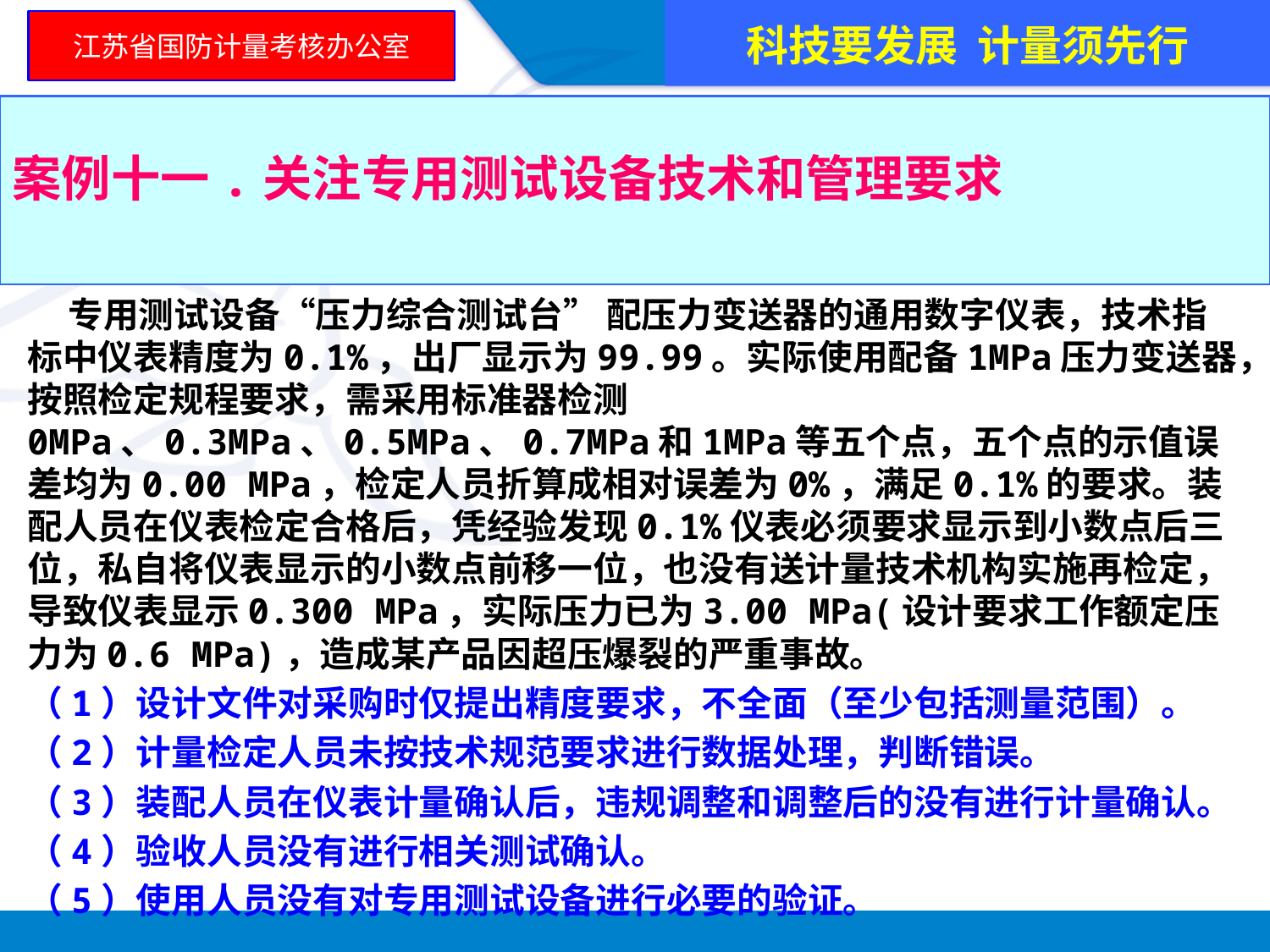

科技要发展  计量须先行
江苏省国防计量考核办公室

案例十一.关注专用测试设备技术和管理要求

    专用测试设备“压力综合测试台” 配压力变送器的通用数字仪表，技术指标中仪表精度为0.1%，出厂显示为99.99。实际使用配备1MPa压力变送器，按照检定规程要求，需采用标准器检测0MPa、0.3MPa、0.5MPa、0.7MPa和1MPa等五个点，五个点的示值误差均为0.00 MPa，检定人员折算成相对误差为0%，满足0.1%的要求。装配人员在仪表检定合格后，凭经验发现0.1%仪表必须要求显示到小数点后三位，私自将仪表显示的小数点前移一位，也没有送计量技术机构实施再检定，导致仪表显示0.300 MPa，实际压力已为3.00 MPa(设计要求工作额定压力为0.6 MPa)，造成某产品因超压爆裂的严重事故。
（1）设计文件对采购时仅提出精度要求，不全面（至少包括测量范围）。
（2）计量检定人员未按技术规范要求进行数据处理，判断错误。
（3）装配人员在仪表计量确认后，违规调整和调整后的没有进行计量确认。
（4）验收人员没有进行相关测试确认。
（5）使用人员没有对专用测试设备进行必要的验证。